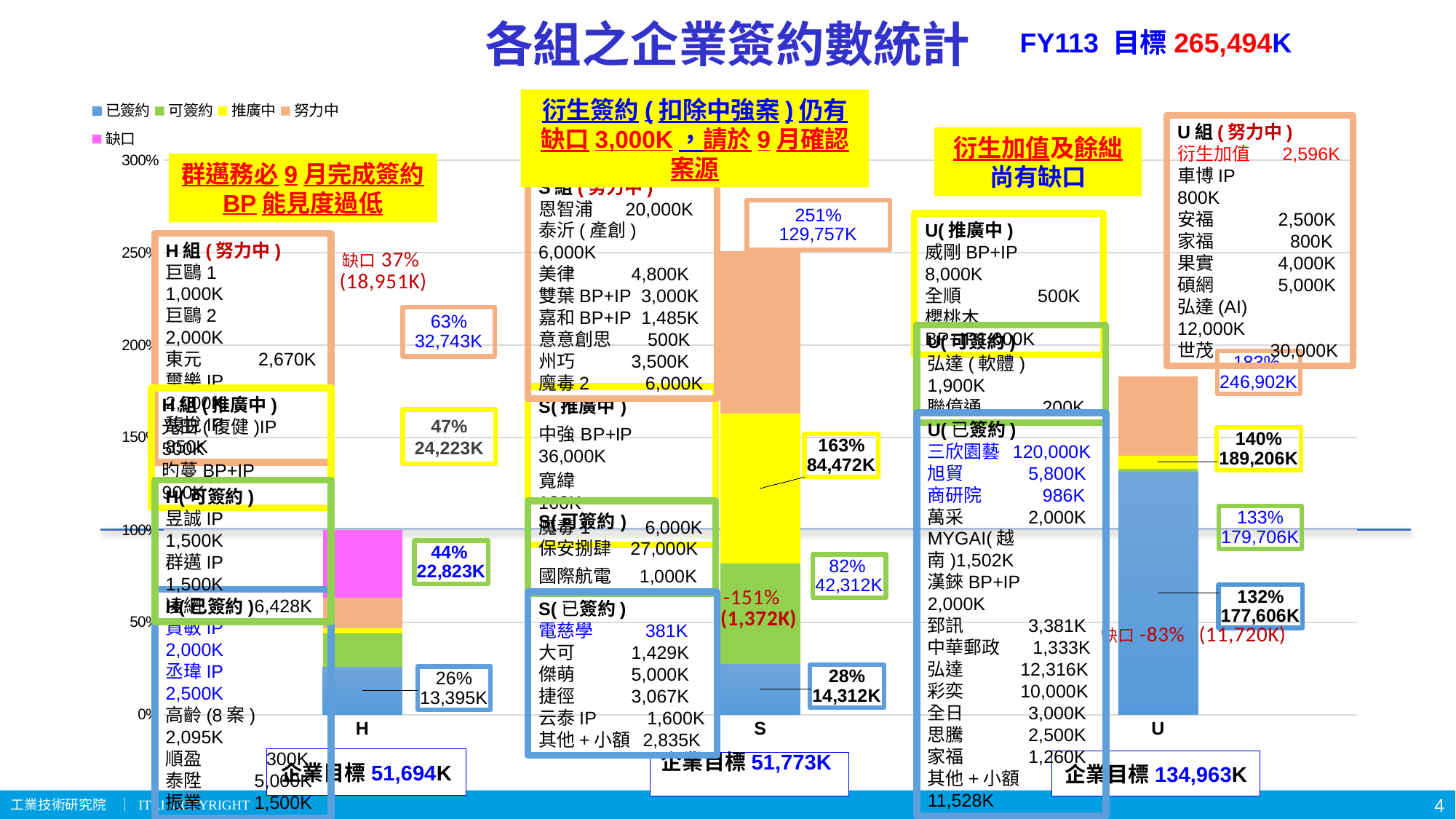

# 各組之企業簽約數統計
FY113 目標265,494K

### Chart

| Category | 已簽約 | 可簽約 | 推廣中 | 努力中 | 缺口 |
|---|---|---|---|---|---|
| H | 0.2591209811583549 | 0.18238093395751925 | 0.027082446705613803 | 0.16481603280844973 | 0.3665996053700624 |
| S | 0.2764375253510517 | 0.540822436405076 | 0.8143240685299288 | 0.8746837154501381 | -1.5062677457361946 |
| U | 1.3159606707023406 | 0.015559820098841905 | 0.07038966235190386 | 0.42749494305846786 | -0.8294050962115542 |
衍生簽約(扣除中強案)仍有缺口3,000K，請於9月確認案源
U組(努力中)
衍生加值       2,596K
車博IP               800K
安福               2,500K
家福                  800K
果實               4,000K
碩網               5,000K
弘達(AI)      12,000K
世茂             30,000K
衍生加值及餘絀
尚有缺口
群邁務必9月完成簽約
BP能見度過低
S組(努力中)
恩智浦       20,000K
泰沂(產創)   6,000K
美律             4,800K
雙葉BP+IP  3,000K
嘉和BP+IP  1,485K
意意創思        500K
州巧             3,500K
魔毒2           6,000K
U(推廣中)
威剛BP+IP    8,000K
全順                  500K
櫻桃木BP+IP1,000K
H組(努力中)
巨鷗1          1,000K
巨鷗2          2,000K
東元             2,670K
璽樂IP         2,000K
馥悅IP            850K
U(可簽約)
弘達(軟體)    1,900K
聯億通              200K
H組(推廣中)
光田(復健)IP   500K
旳蔓BP+IP     900K
47%
24,223K
U(已簽約)
三欣園藝  120,000K
旭貿               5,800K
商研院              986K
萬采               2,000K
MYGAI(越南)1,502K
漢錸BP+IP    2,000K
郅訊               3,381K
中華郵政       1,333K
弘達             12,316K
彩奕             10,000K
全日               3,000K
思騰               2,500K
家福               1,260K
其他+小額  11,528K
H(可簽約)
昱誠IP         1,500K
群邁IP         1,500K
凌網            6,428K
H(已簽約)
資敏IP        2,000K
丞瑋IP        2,500K
高齡(8案)   2,095K
順盈               300K
泰陞            5,000K
振業            1,500K
S(已簽約)
電慈學            381K
大可             1,429K
傑萌             5,000K
捷徑             3,067K
云泰IP          1,600K
其他+小額  2,835K
企業目標51,694K
企業目標134,963K
企業目標51,773K